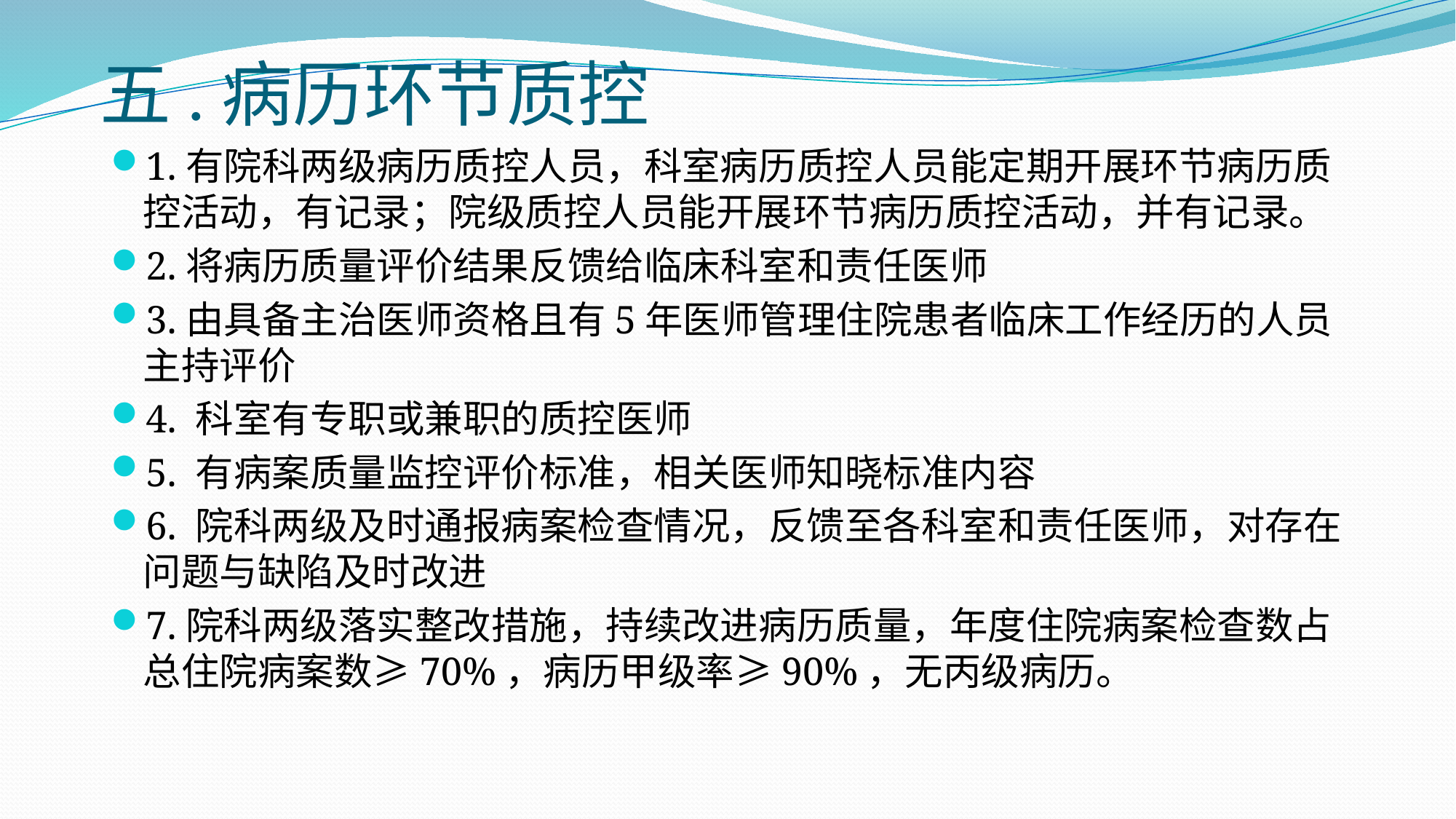

# 五.病历环节质控
1.有院科两级病历质控人员，科室病历质控人员能定期开展环节病历质控活动，有记录；院级质控人员能开展环节病历质控活动，并有记录。
2.将病历质量评价结果反馈给临床科室和责任医师
3.由具备主治医师资格且有5年医师管理住院患者临床工作经历的人员主持评价
4. 科室有专职或兼职的质控医师
5. 有病案质量监控评价标准，相关医师知晓标准内容
6. 院科两级及时通报病案检查情况，反馈至各科室和责任医师，对存在问题与缺陷及时改进
7.院科两级落实整改措施，持续改进病历质量，年度住院病案检查数占总住院病案数≥70%，病历甲级率≥90%，无丙级病历。